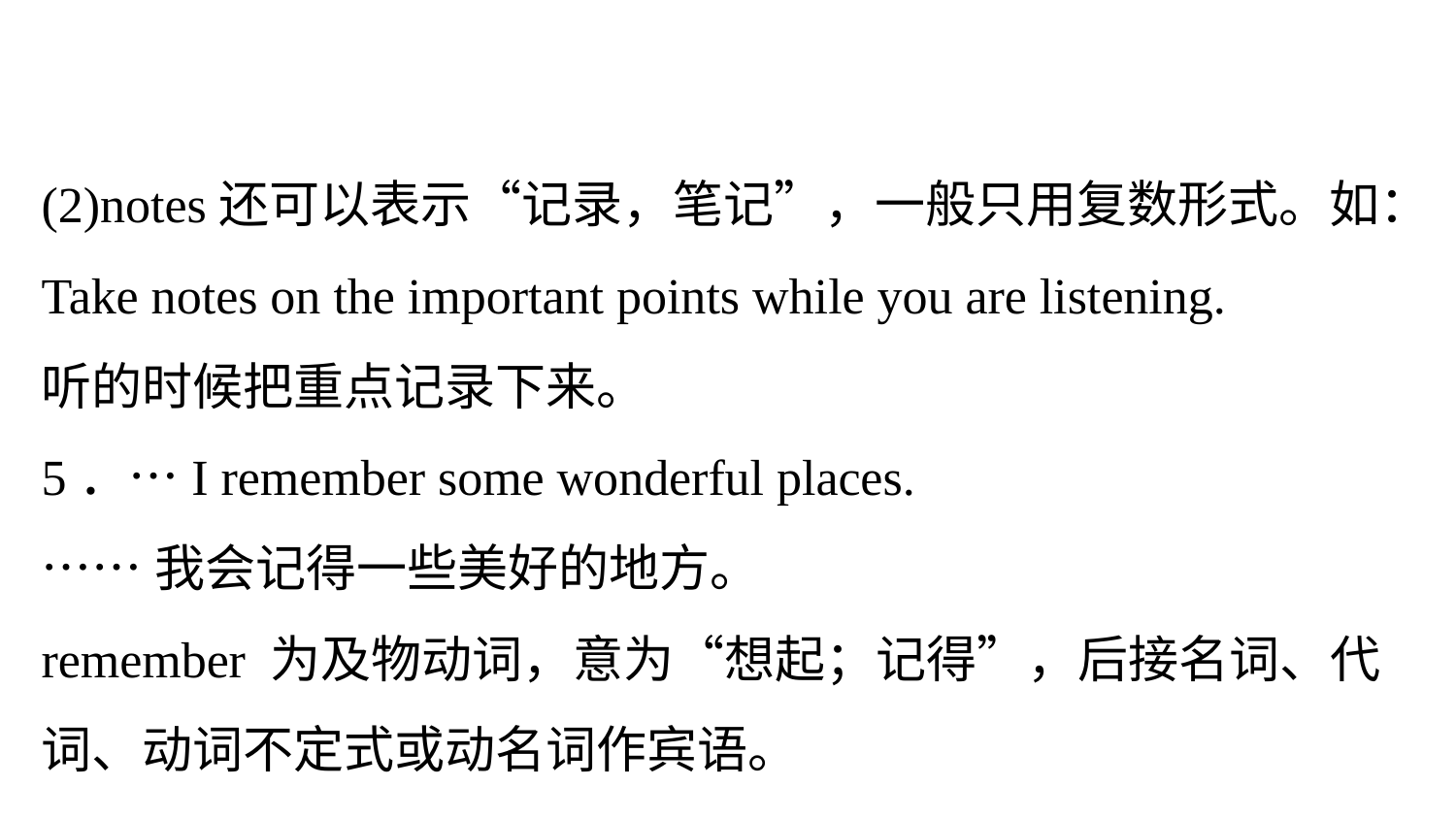

(2)notes还可以表示“记录，笔记”，一般只用复数形式。如：
Take notes on the important points while you are listening.
听的时候把重点记录下来。
5．…I remember some wonderful places.
……我会记得一些美好的地方。
remember 为及物动词，意为“想起；记得”，后接名词、代词、动词不定式或动名词作宾语。